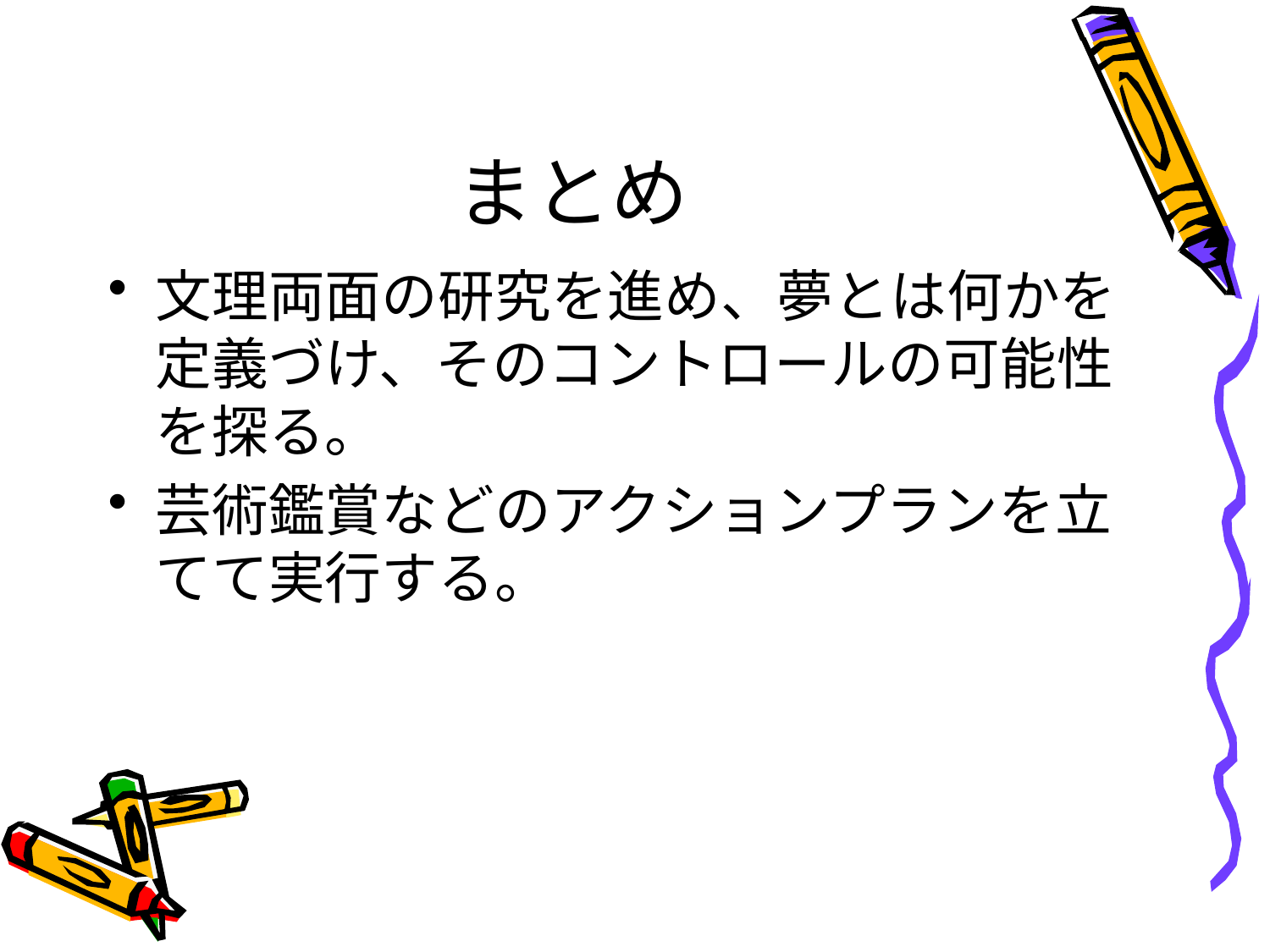

# まとめ
文理両面の研究を進め、夢とは何かを定義づけ、そのコントロールの可能性を探る。
芸術鑑賞などのアクションプランを立てて実行する。